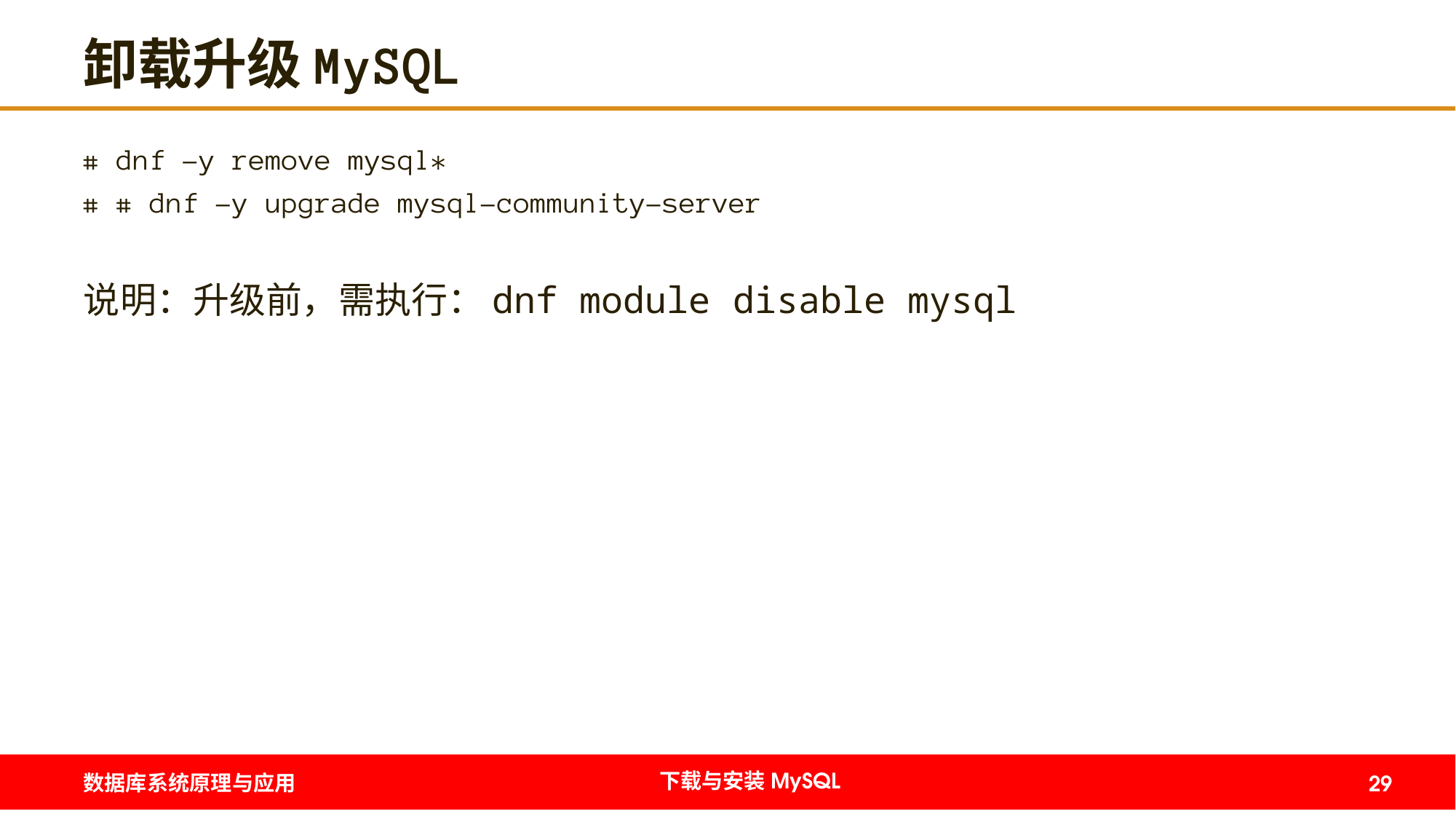

# 卸载升级MySQL
# dnf -y remove mysql*
# # dnf -y upgrade mysql-community-server

说明：升级前，需执行：dnf module disable mysql